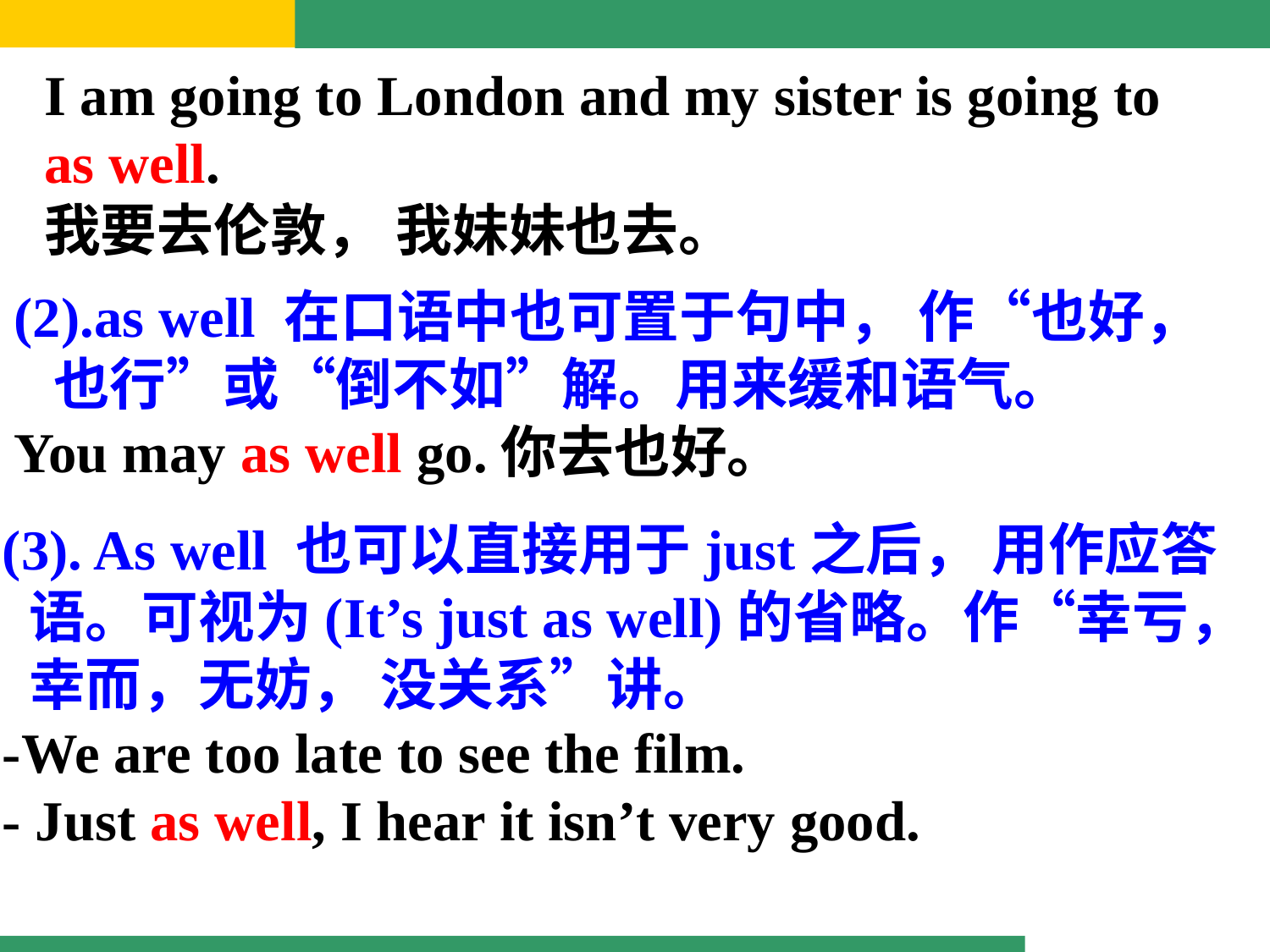

I am going to London and my sister is going to as well.
我要去伦敦， 我妹妹也去。
(2).as well 在口语中也可置于句中， 作“也好，
  也行”或“倒不如”解。用来缓和语气。
You may as well go.你去也好。
(3). As well 也可以直接用于just之后， 用作应答
 语。可视为(It’s just as well)的省略。作“幸亏，
 幸而，无妨， 没关系”讲。
-We are too late to see the film.
- Just as well, I hear it isn’t very good.